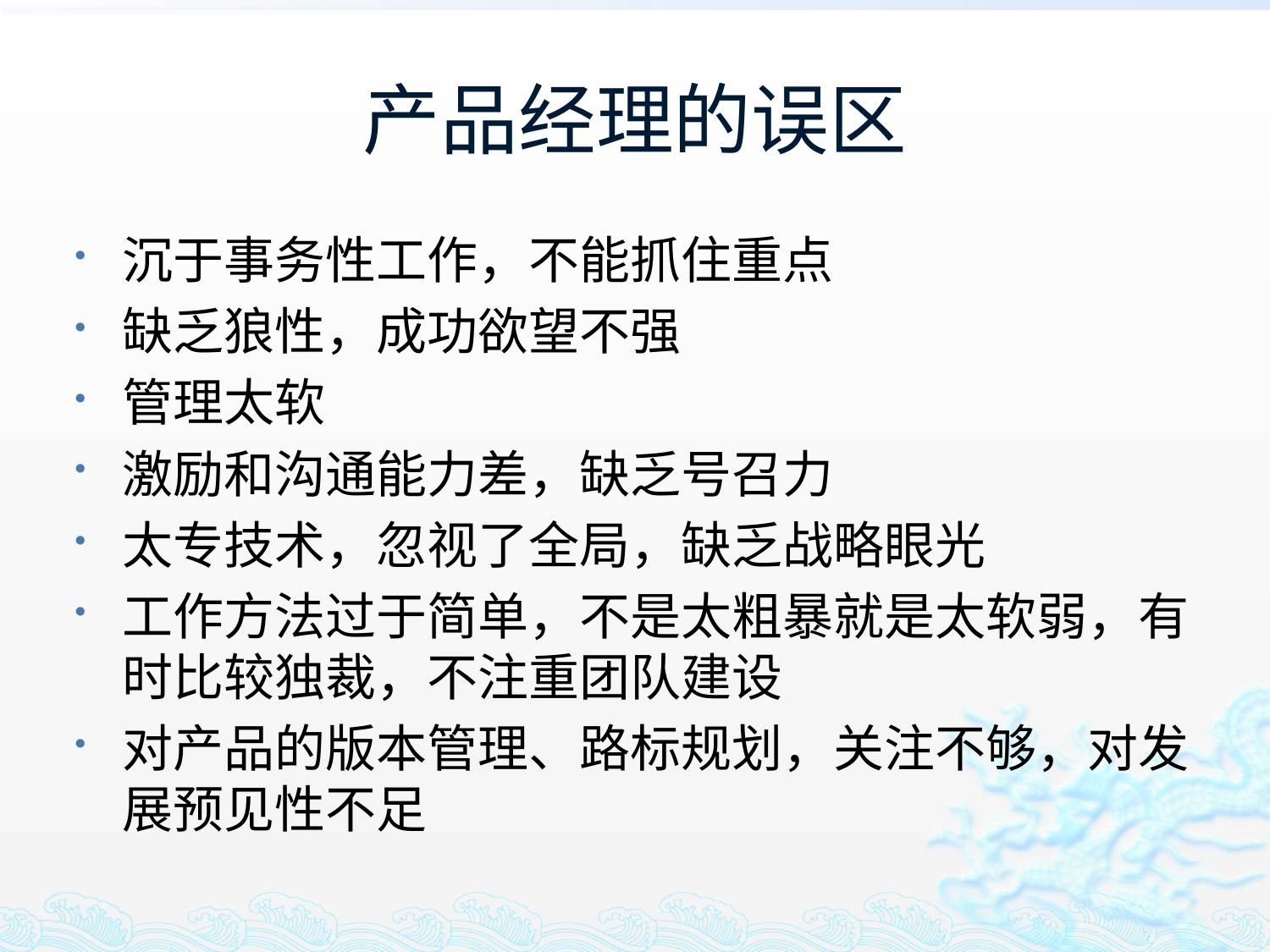

# 产品经理的误区
沉于事务性工作，不能抓住重点
缺乏狼性，成功欲望不强
管理太软
激励和沟通能力差，缺乏号召力
太专技术，忽视了全局，缺乏战略眼光
工作方法过于简单，不是太粗暴就是太软弱，有时比较独裁，不注重团队建设
对产品的版本管理、路标规划，关注不够，对发展预见性不足